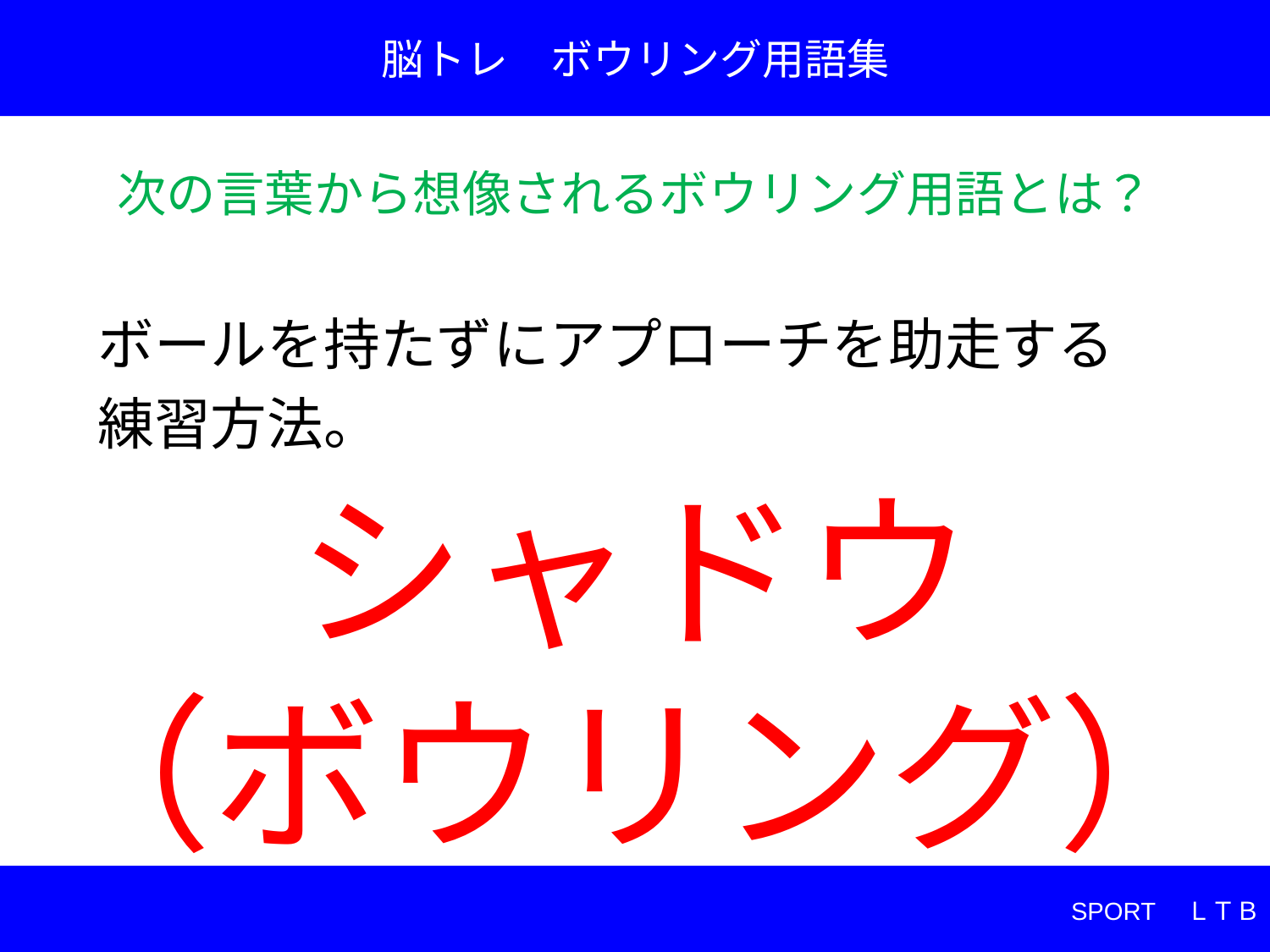

脳トレ　ボウリング用語集
次の言葉から想像されるボウリング用語とは？
ボールを持たずにアプローチを助走する
練習方法。
# シャドウ （ボウリング）
SPORT　ＬＴＢ